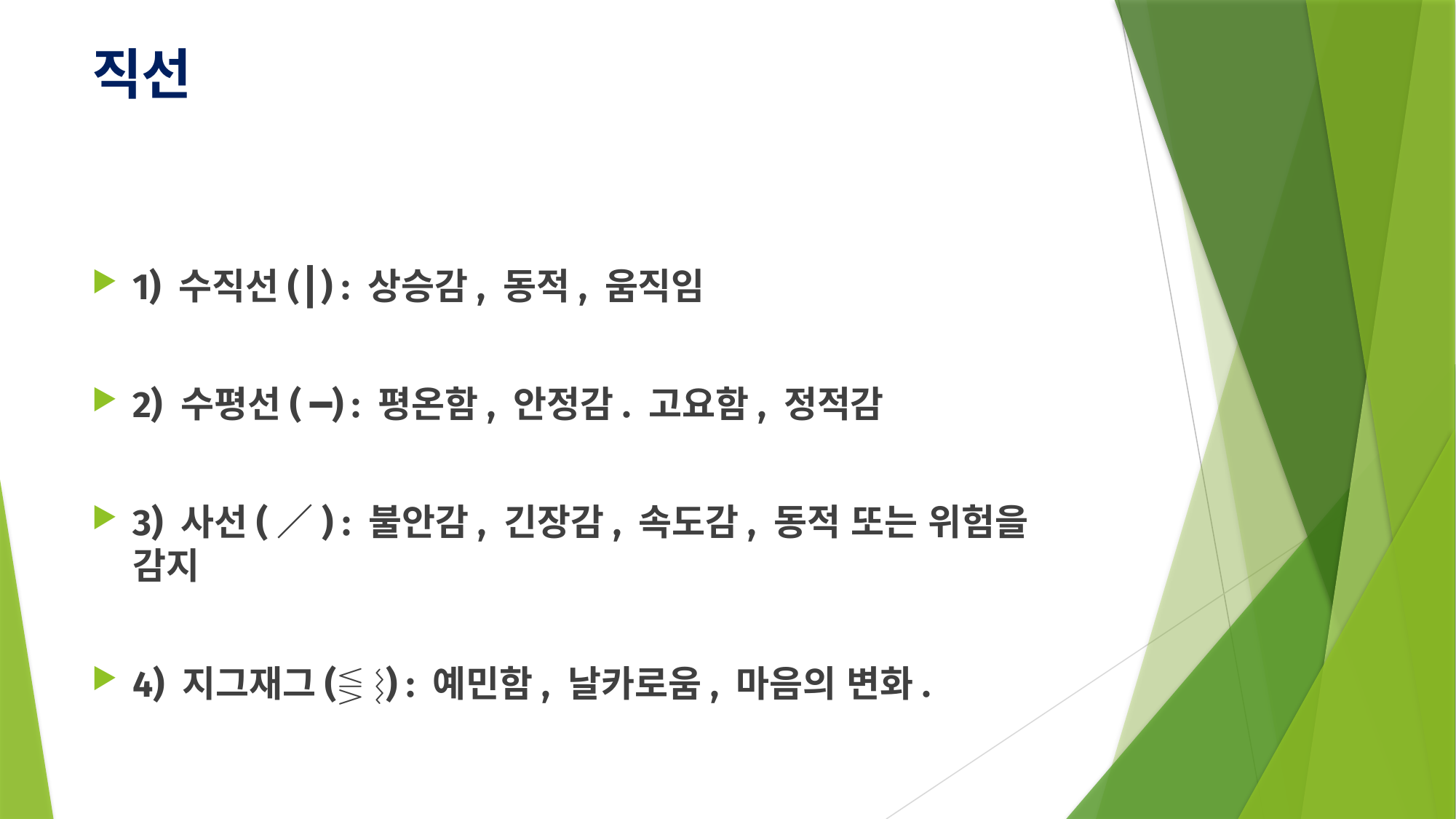

# 직선
1) 수직선(┃) : 상승감, 동적, 움직임

2) 수평선( ━) : 평온함, 안정감. 고요함, 정적감

3) 사선(／) : 불안감, 긴장감, 속도감, 동적 또는 위험을 감지

4) 지그재그(⋚ ⧙) : 예민함, 날카로움, 마음의 변화.